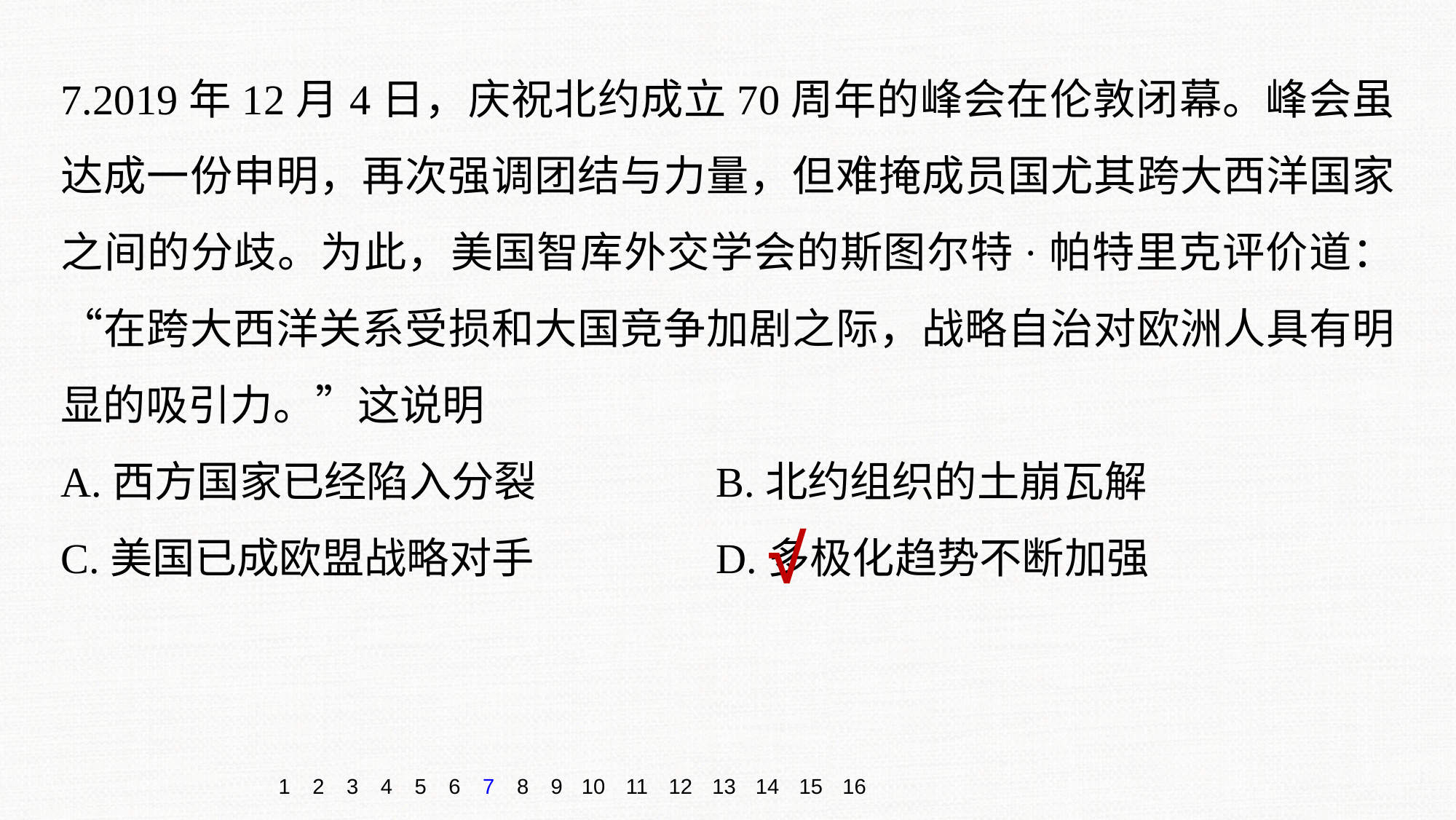

7.2019年12月4日，庆祝北约成立70周年的峰会在伦敦闭幕。峰会虽达成一份申明，再次强调团结与力量，但难掩成员国尤其跨大西洋国家之间的分歧。为此，美国智库外交学会的斯图尔特·帕特里克评价道：“在跨大西洋关系受损和大国竞争加剧之际，战略自治对欧洲人具有明显的吸引力。”这说明
A.西方国家已经陷入分裂		B.北约组织的土崩瓦解
C.美国已成欧盟战略对手		D.多极化趋势不断加强
√
1
2
3
4
5
6
7
8
9
10
11
12
13
14
15
16